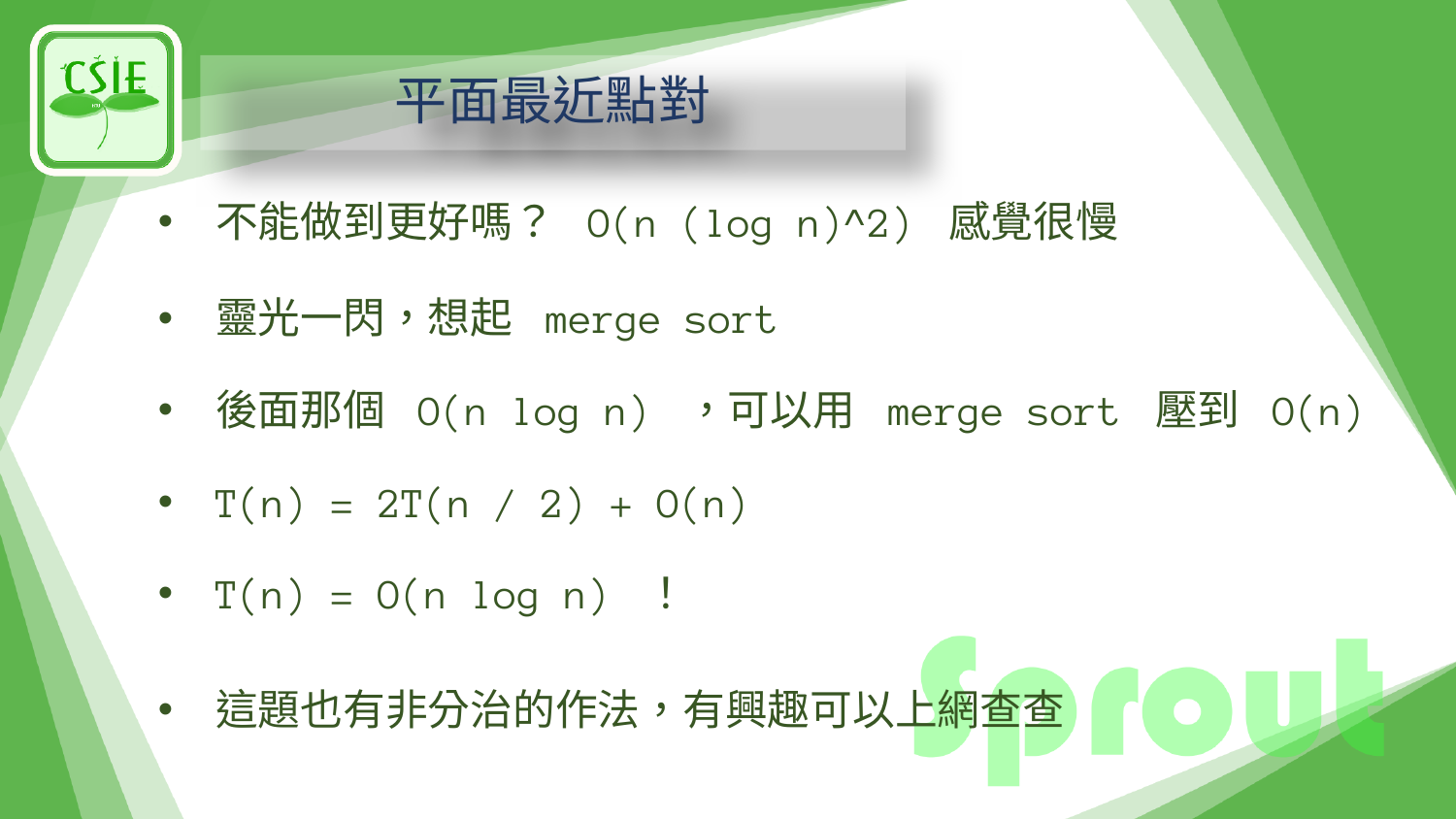

# 平面最近點對
不能做到更好嗎？ O(n (log n)^2) 感覺很慢
靈光一閃，想起 merge sort
後面那個 O(n log n) ，可以用 merge sort 壓到 O(n)
T(n) = 2T(n / 2) + O(n)
T(n) = O(n log n) ！

這題也有非分治的作法，有興趣可以上網查查